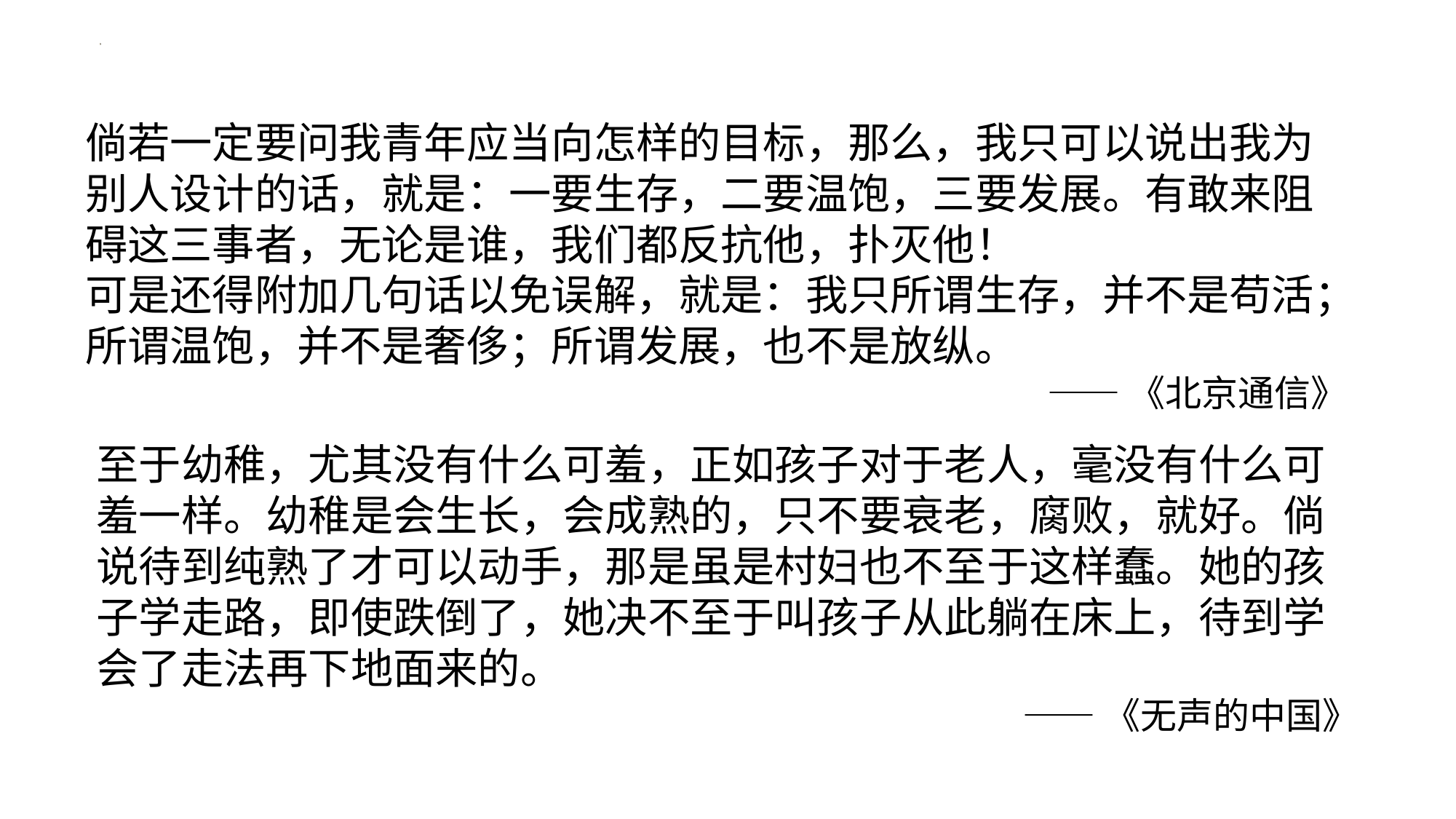

倘若一定要问我青年应当向怎样的目标，那么，我只可以说出我为别人设计的话，就是：一要生存，二要温饱，三要发展。有敢来阻碍这三事者，无论是谁，我们都反抗他，扑灭他！
可是还得附加几句话以免误解，就是：我只所谓生存，并不是苟活；所谓温饱，并不是奢侈；所谓发展，也不是放纵。
——《北京通信》
至于幼稚，尤其没有什么可羞，正如孩子对于老人，毫没有什么可羞一样。幼稚是会生长，会成熟的，只不要衰老，腐败，就好。倘说待到纯熟了才可以动手，那是虽是村妇也不至于这样蠢。她的孩子学走路，即使跌倒了，她决不至于叫孩子从此躺在床上，待到学会了走法再下地面来的。
——《无声的中国》